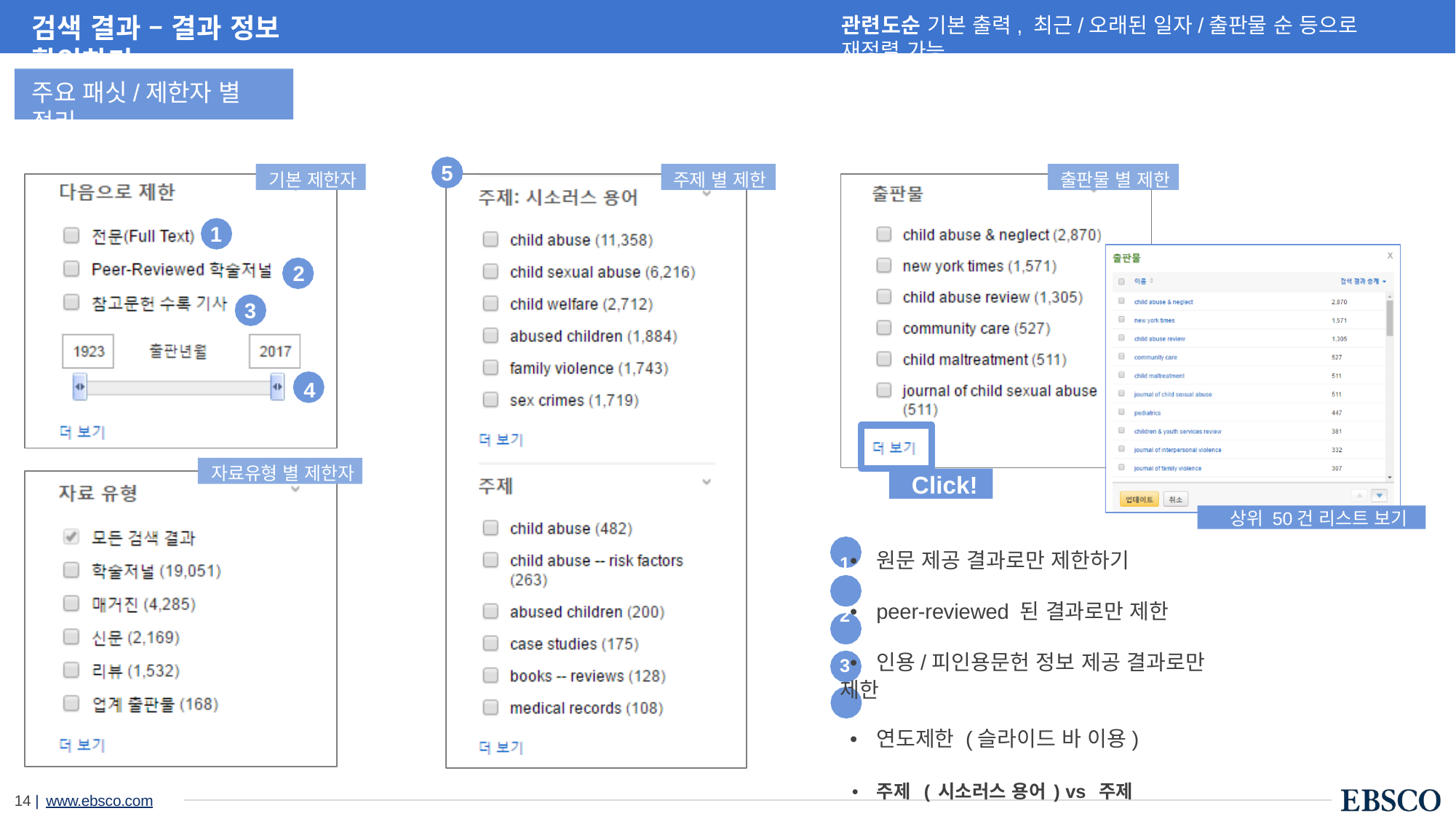

# 검색 결과 – 결과 정보 확인하기
관련도순 기본 출력, 최근/오래된 일자/출판물 순 등으로 재정렬 가능

주요 패싯/제한자 별 정리

5
기본 제한자
주제 별 제한
출판물 별 제한

1
2
3

4

자료유형 별 제한자
Click!

상위 50건 리스트 보기
1•	원문 제공 결과로만 제한하기
2•	peer-reviewed 된 결과로만 제한
3•	인용/피인용문헌 정보 제공 결과로만 제한
4•	연도제한 (슬라이드 바 이용)
5•	주제 (시소러스 용어) vs 주제
→ 시소러스 용어: EBSCO 제작 “주제 용어”
주제: 저자/초록 제공 “주제 용어”

14 | www.ebsco.com